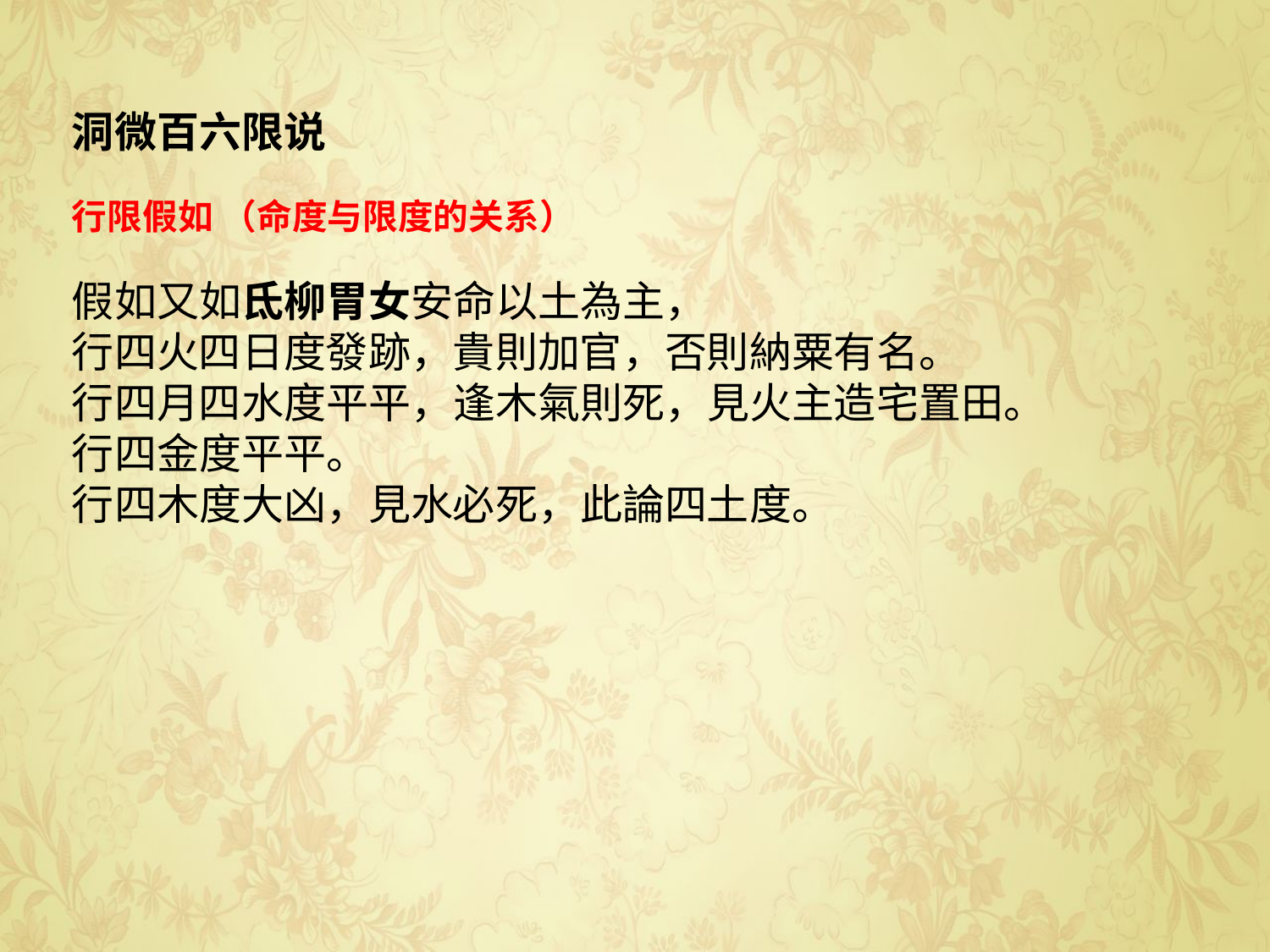

洞微百六限说

行限假如 （命度与限度的关系）

假如又如氐柳胃女安命以土為主，
行四火四日度發跡，貴則加官，否則納粟有名。
行四月四水度平平，逢木氣則死，見火主造宅置田。
行四金度平平。
行四木度大凶，見水必死，此論四土度。